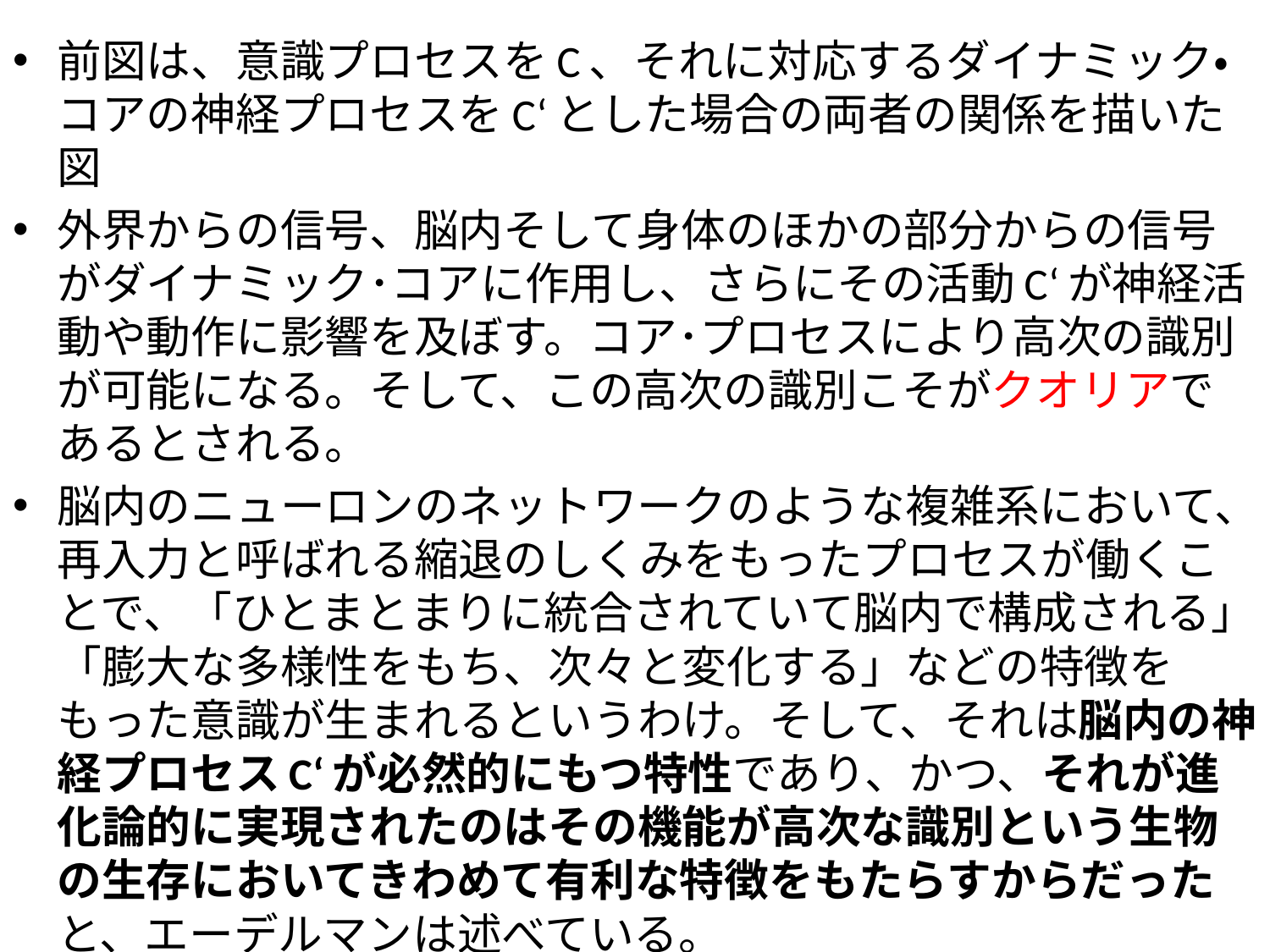

前図は、意識プロセスをC、それに対応するダイナミック・コアの神経プロセスをC‘とした場合の両者の関係を描いた図
外界からの信号、脳内そして身体のほかの部分からの信号がダイナミック･コアに作用し、さらにその活動C‘が神経活動や動作に影響を及ぼす。コア･プロセスにより高次の識別が可能になる。そして、この高次の識別こそがクオリアであるとされる。
脳内のニューロンのネットワークのような複雑系において、再入力と呼ばれる縮退のしくみをもったプロセスが働くことで、「ひとまとまりに統合されていて脳内で構成される」「膨大な多様性をもち、次々と変化する」などの特徴をもった意識が生まれるというわけ。そして、それは脳内の神経プロセスC‘が必然的にもつ特性であり、かつ、それが進化論的に実現されたのはその機能が高次な識別という生物の生存においてきわめて有利な特徴をもたらすからだったと、エーデルマンは述べている。